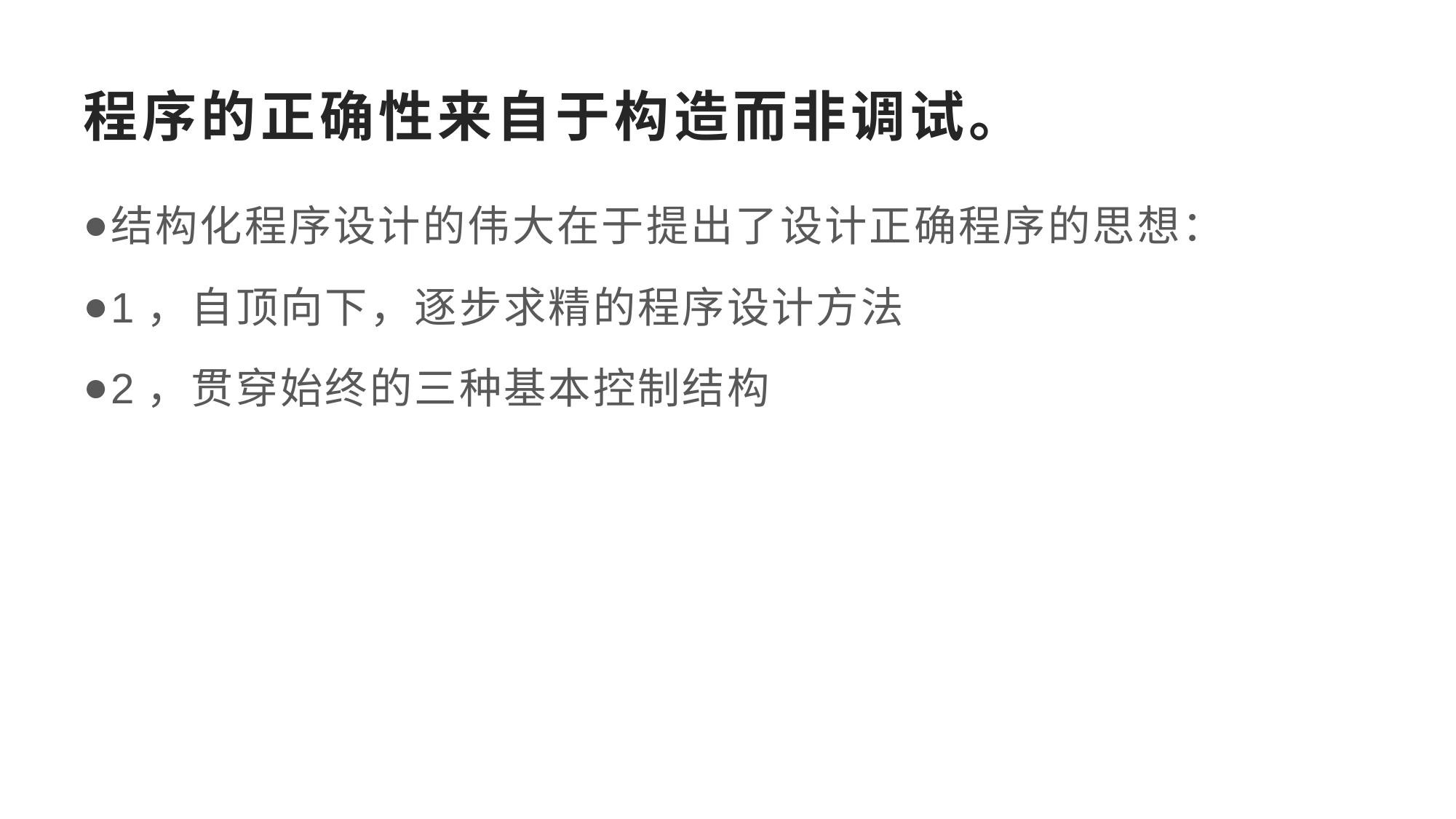

# 程序的正确性来自于构造而非调试。
结构化程序设计的伟大在于提出了设计正确程序的思想：
1，自顶向下，逐步求精的程序设计方法
2，贯穿始终的三种基本控制结构